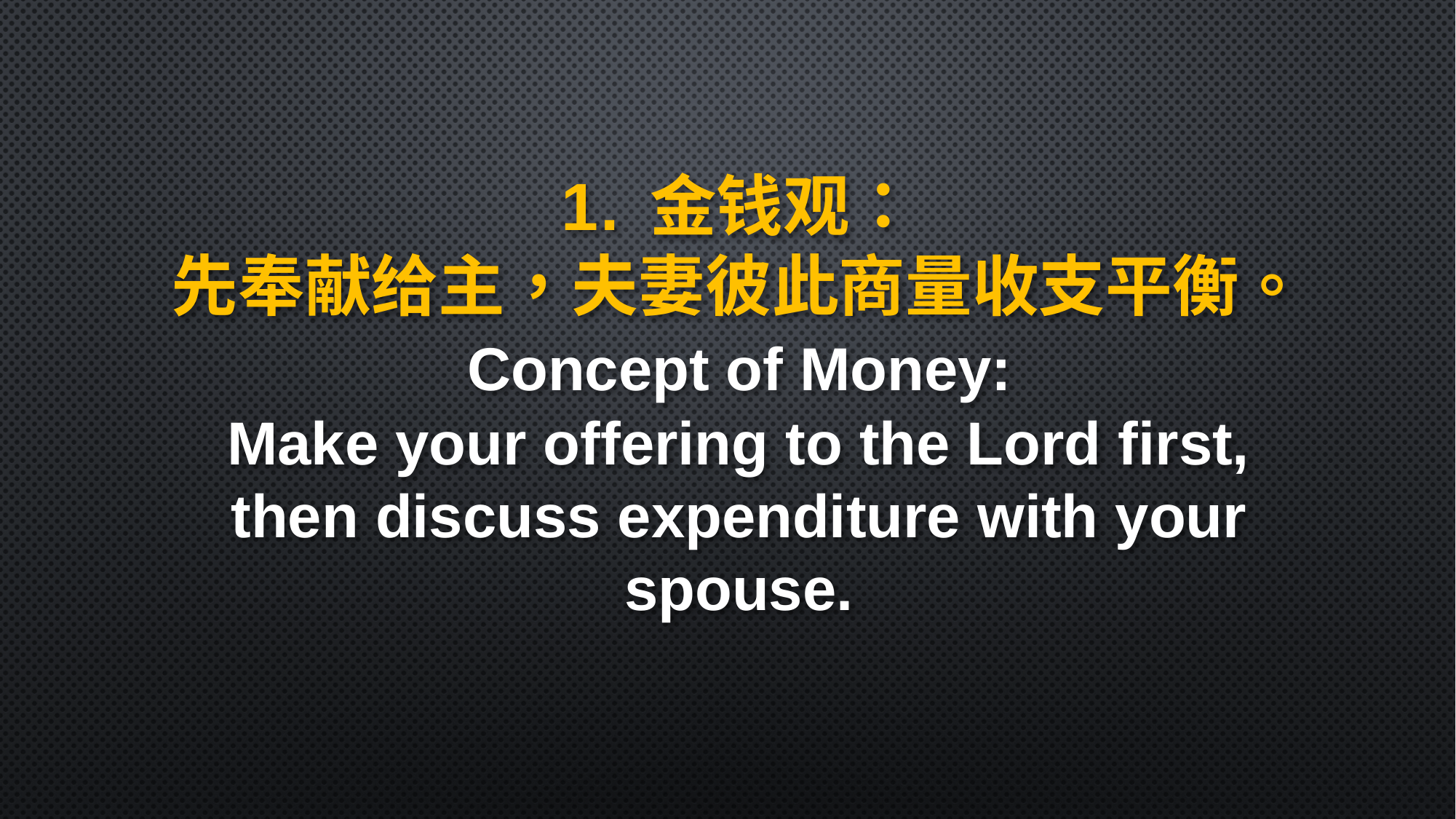

金钱观：
先奉献给主，夫妻彼此商量收支平衡。
 Concept of Money:
Make your offering to the Lord first, then discuss expenditure with your spouse.